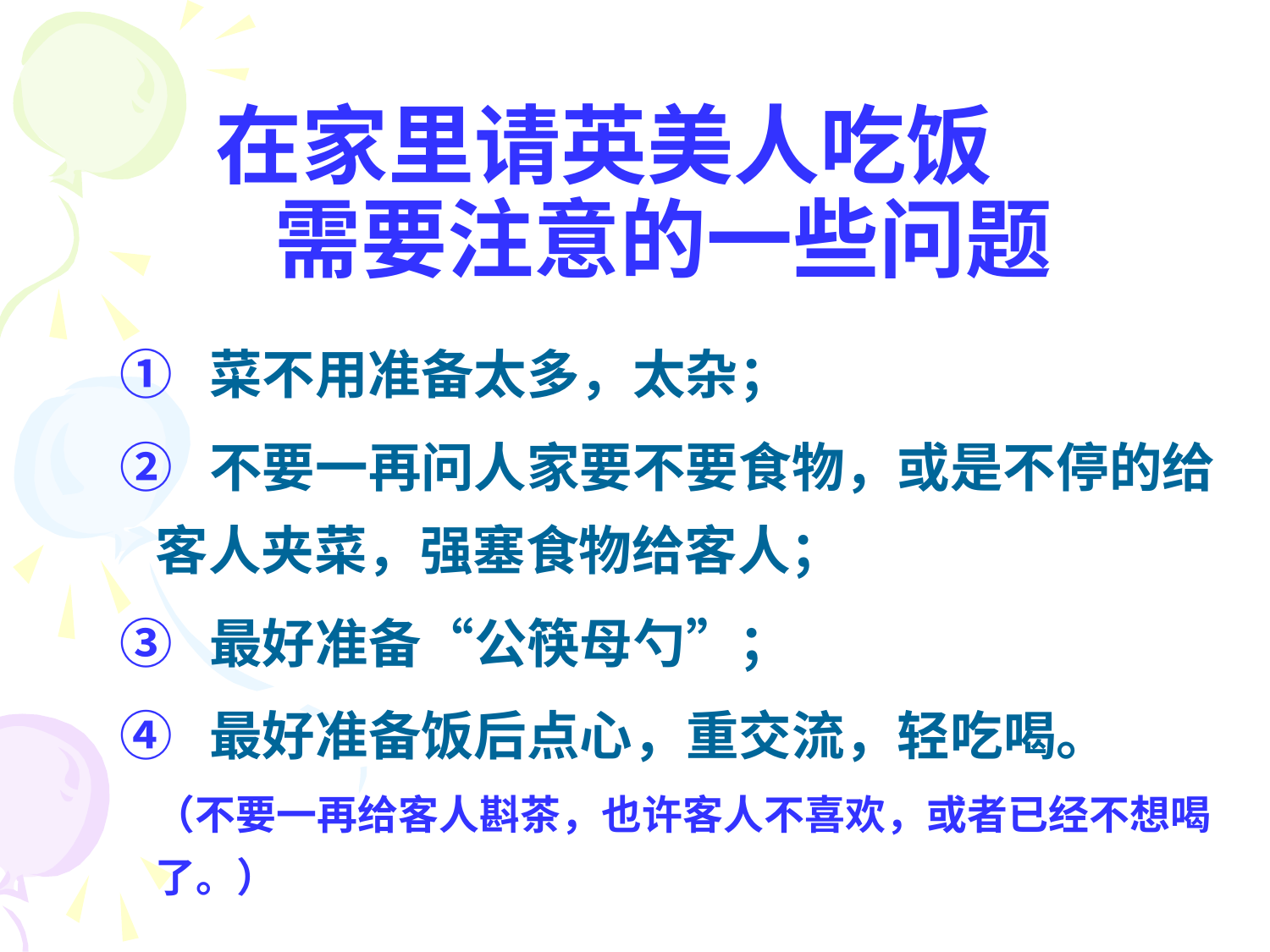

# 在家里请英美人吃饭 需要注意的一些问题
 ①  菜不用准备太多，太杂；
 ②  不要一再问人家要不要食物，或是不停的给客人夹菜，强塞食物给客人；
 ③  最好准备“公筷母勺”；
 ④  最好准备饭后点心，重交流，轻吃喝。
    （不要一再给客人斟茶，也许客人不喜欢，或者已经不想喝了。）